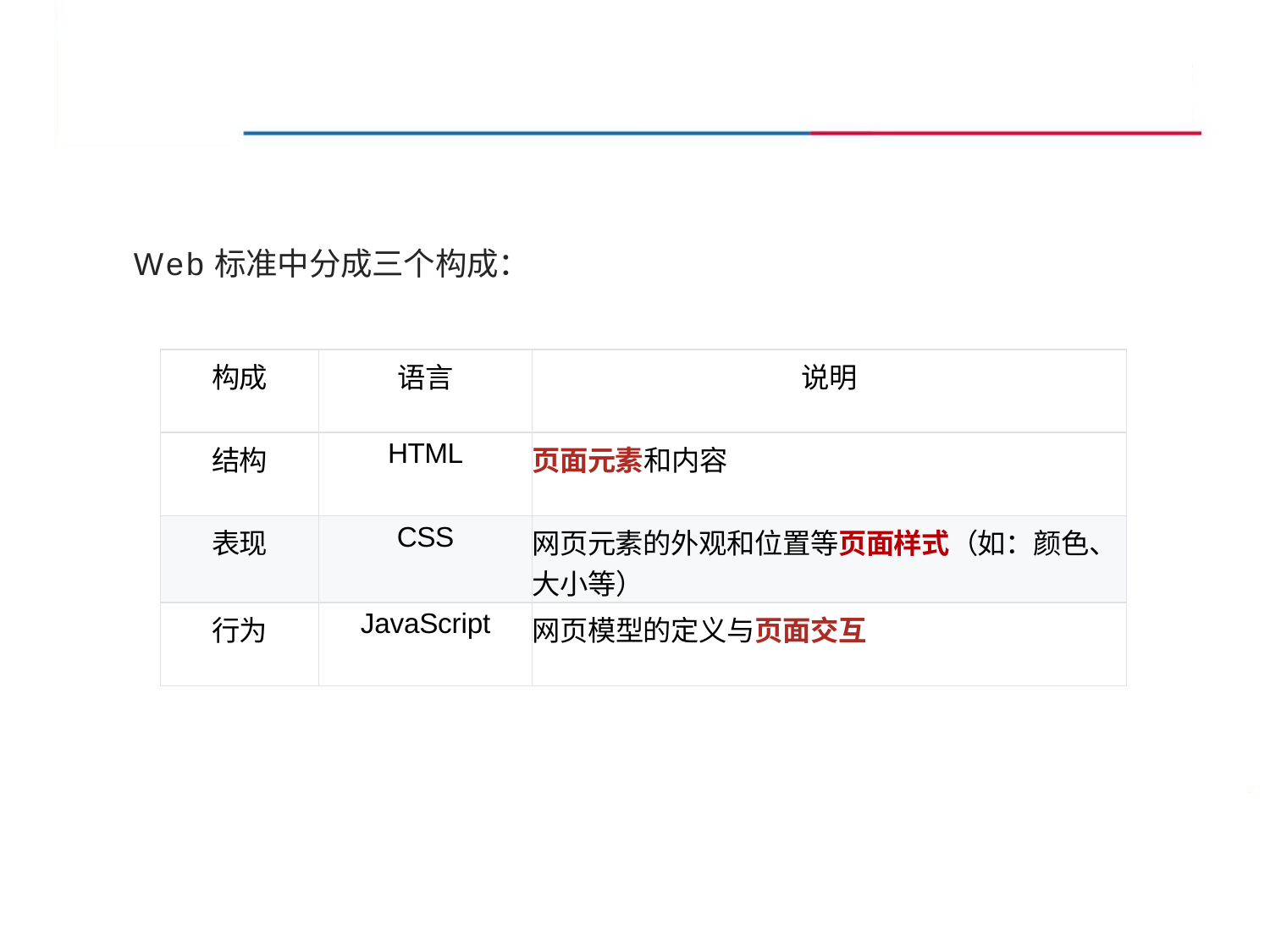

Web标准中分成三个构成：
| 构成 | 语言 | 说明 |
| --- | --- | --- |
| 结构 | HTML | 页面元素和内容 |
| 表现 | CSS | 网页元素的外观和位置等页面样式（如：颜色、大小等） |
| 行为 | JavaScript | 网页模型的定义与页面交互 |